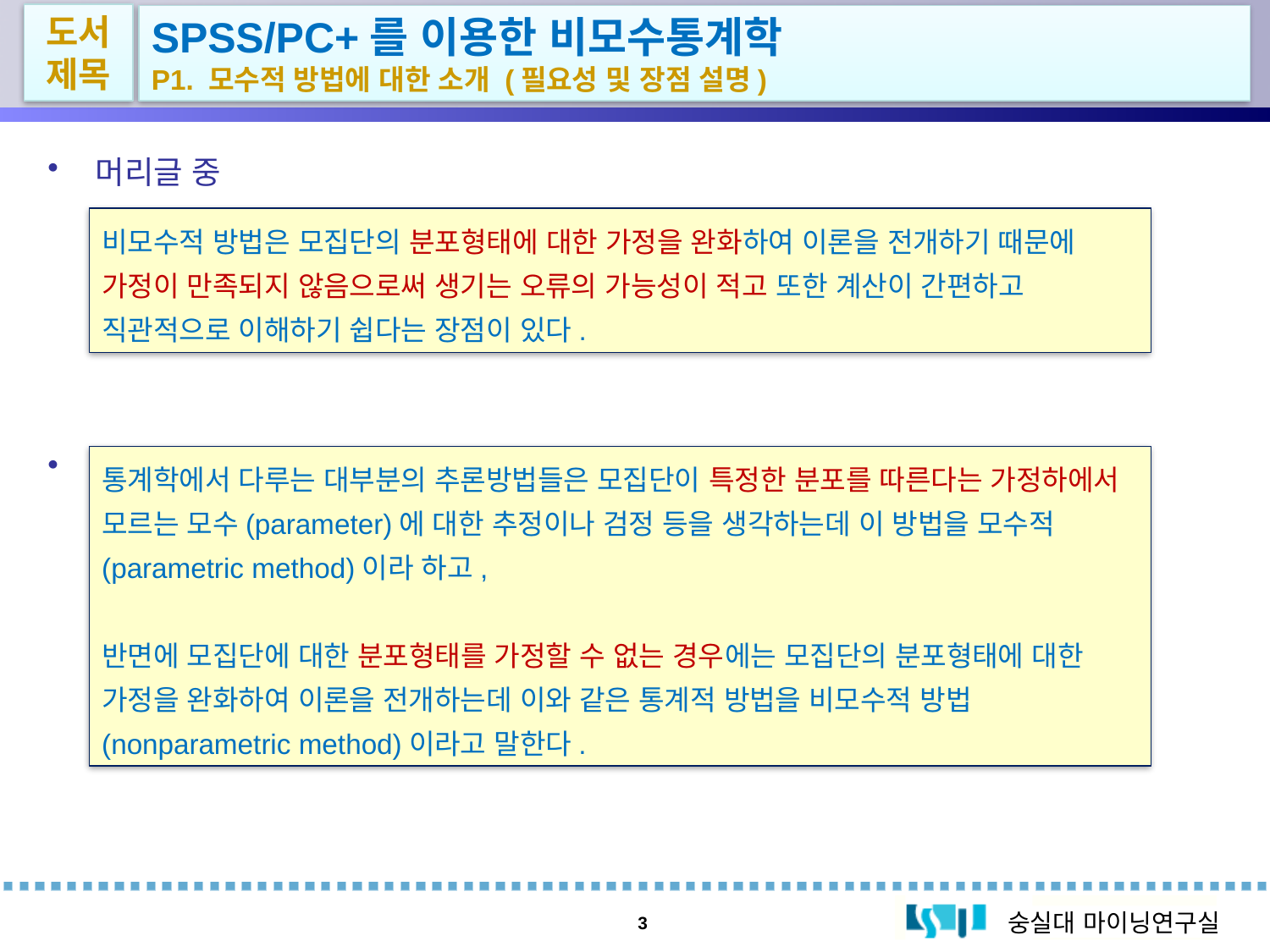

도서제목
SPSS/PC+를 이용한 비모수통계학
P1. 모수적 방법에 대한 소개 (필요성 및 장점 설명)
머리글 중

1.1 비모수적 방법이란?
비모수적 방법은 모집단의 분포형태에 대한 가정을 완화하여 이론을 전개하기 때문에 가정이 만족되지 않음으로써 생기는 오류의 가능성이 적고 또한 계산이 간편하고 직관적으로 이해하기 쉽다는 장점이 있다.
통계학에서 다루는 대부분의 추론방법들은 모집단이 특정한 분포를 따른다는 가정하에서 모르는 모수(parameter)에 대한 추정이나 검정 등을 생각하는데 이 방법을 모수적(parametric method)이라 하고,

반면에 모집단에 대한 분포형태를 가정할 수 없는 경우에는 모집단의 분포형태에 대한 가정을 완화하여 이론을 전개하는데 이와 같은 통계적 방법을 비모수적 방법(nonparametric method)이라고 말한다.